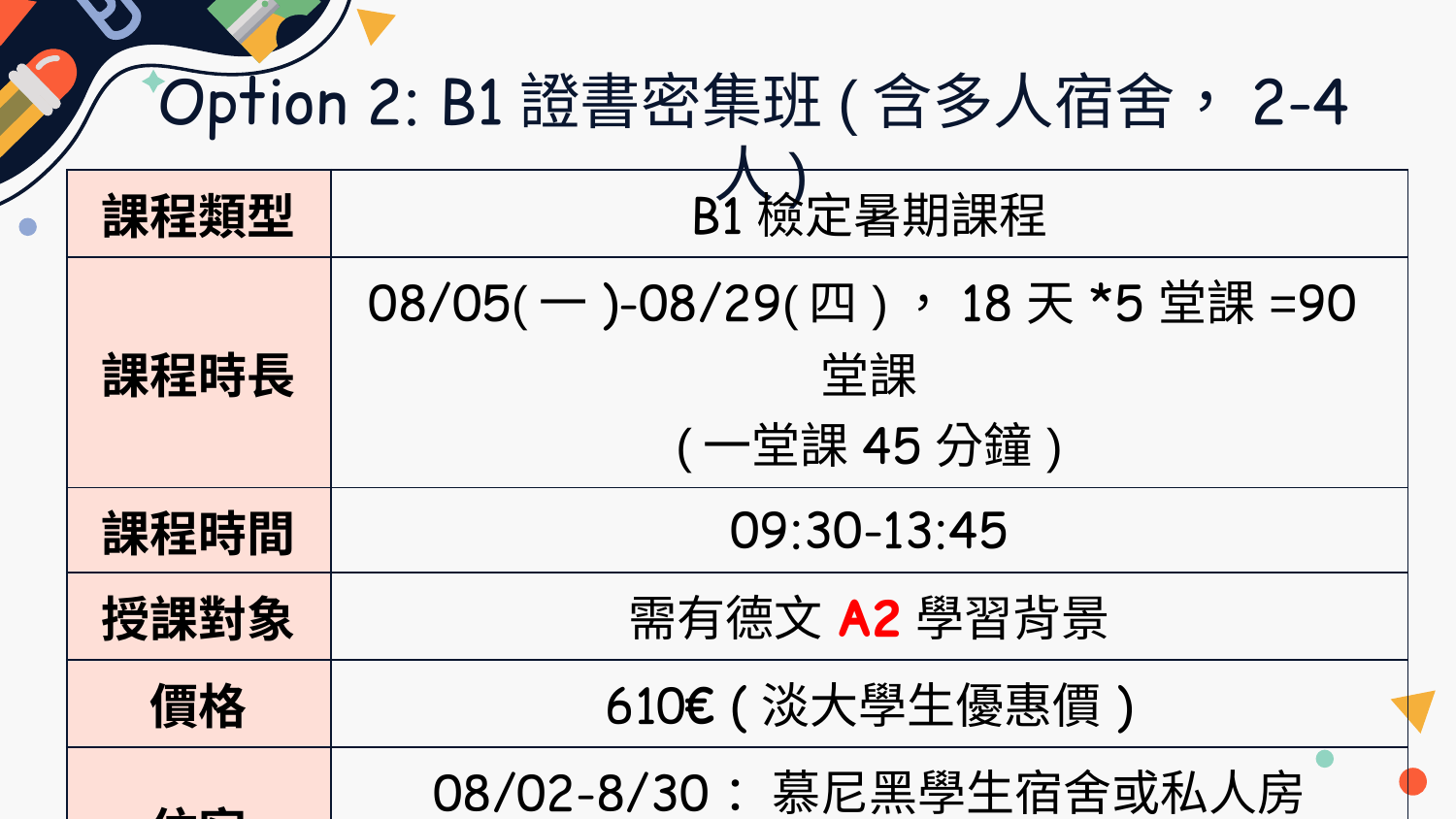

Option 2: B1證書密集班(含多人宿舍，2-4人)
| 課程類型 | B1檢定暑期課程 |
| --- | --- |
| 課程時長 | 08/05(一)-08/29(四)，18天\*5堂課=90堂課 (一堂課45分鐘) |
| 課程時間 | 09:30-13:45 |
| 授課對象 | 需有德文A2學習背景 |
| 價格 | 610€ (淡大學生優惠價) |
| 住宿 | 08/02-8/30：慕尼黑學生宿舍或私人房 （同性，2-4人的多人間，600€） |
| 總金額 | 課程+住宿=1210€ |